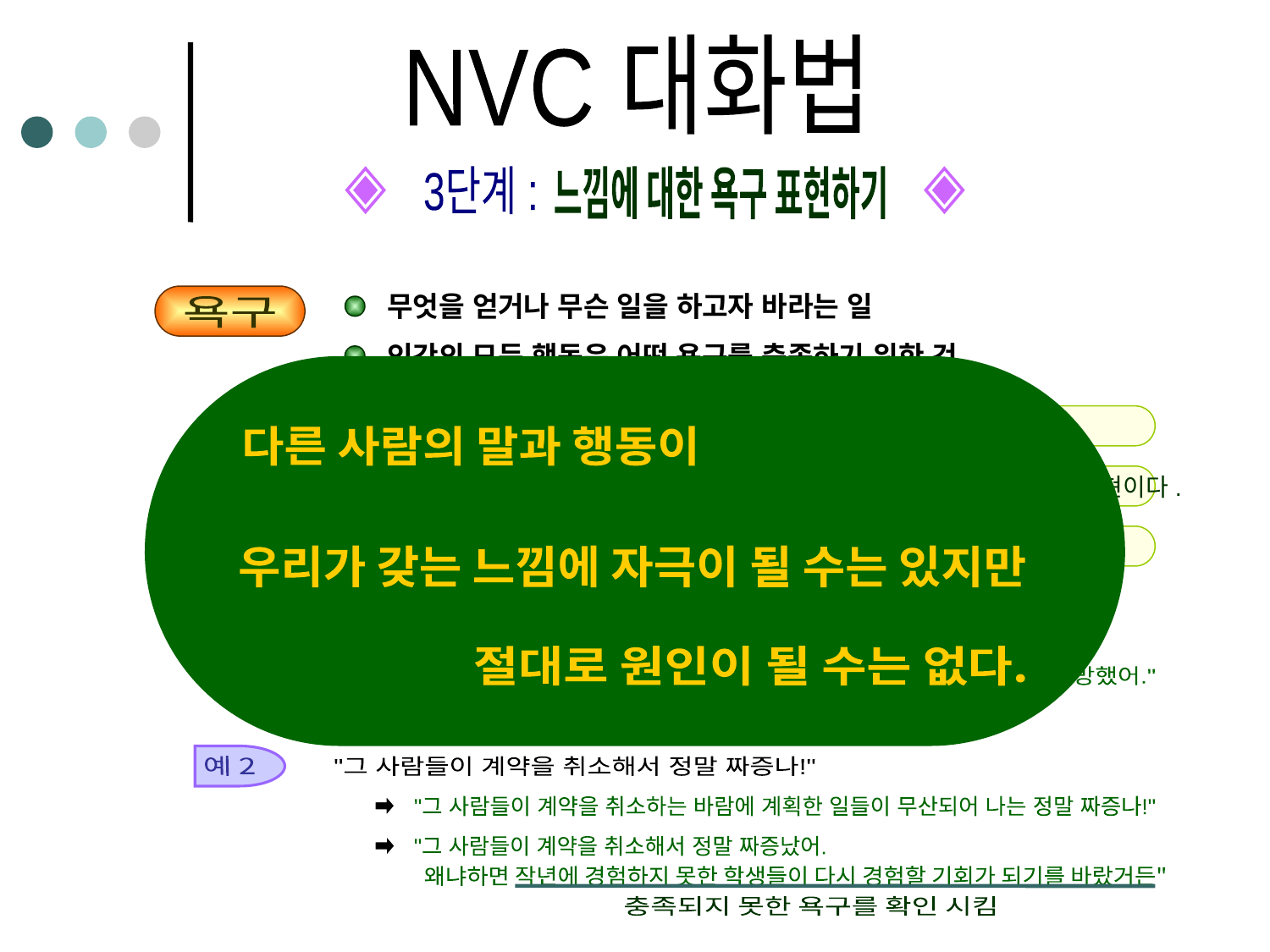

NVC 대화법
◈                                    ◈
3단계 :
느낌에 대한 욕구 표현하기
무엇을 얻거나 무슨 일을 하고자 바라는 일

욕구

인간의 모든 행동은 어떤 욕구를 충족하기 위한 것

다른 사람의 말과 행동이
우리가 갖는 느낌에 자극이 될 수는 있지만
절대로 원인이 될 수는 없다.
 마음에서 우러나서 행동하는 것과, 죄책감 때문에 행동하는 것을 구별한다.

 타인에 대한 비판, 판단, 분석, 평가는 충족되지 않은 자기 욕구의 왜곡된 표현이다.

 우리 느낌 뒤에 숨은 욕구를 인식하여 그에 따른 자신의 책임을 인정한다.

예 1
"네가 어제 저녁에 오지 않아서 나는 실망했어."

"걱정거리가 있어서 너와 상의하고 싶었는데, 네가 오지 않아서 실망했어."

원인이 되는 욕구를 표현

예 2
"그 사람들이 계약을 취소해서 정말 짜증나!"

"그 사람들이 계약을 취소하는 바람에 계획한 일들이 무산되어 나는 정말 짜증나!"

"그 사람들이 계약을 취소해서 정말 짜증났어.
왜냐하면 작년에 경험하지 못한 학생들이 다시 경험할 기회가 되기를 바랐거든"

충족되지 못한 욕구를 확인 시킴